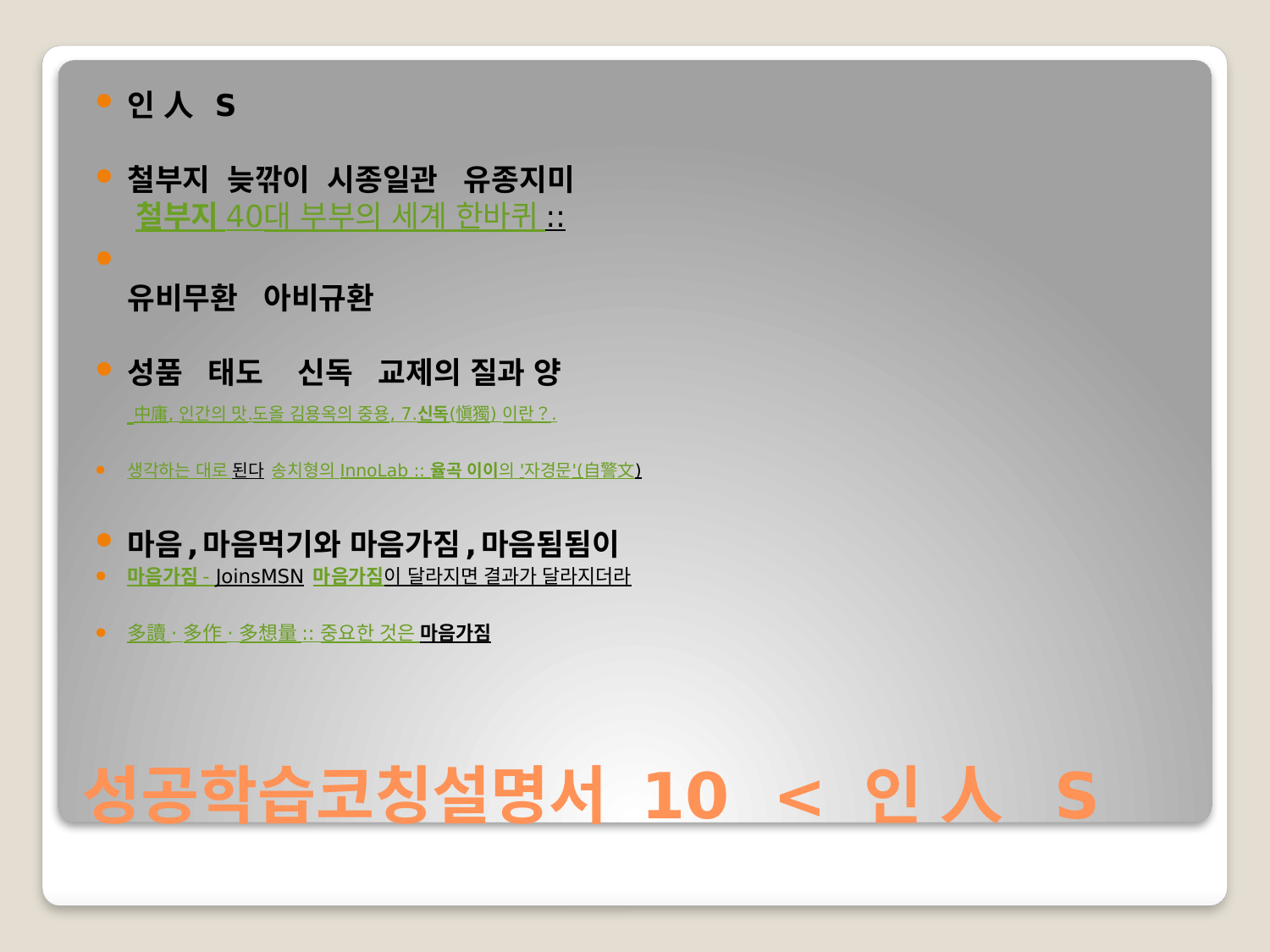

인 人  S
철부지  늦깎이  시종일관   유종지미 
 철부지 40대 부부의 세계 한바퀴 ::
유비무환   아비규환
성품   태도    신독   교제의 질과 양 
 中庸, 인간의 맛.도올 김용옥의 중용, 7.신독(愼獨) 이란？.

생각하는 대로 된다  송치형의 InnoLab :: 율곡 이이의 '자경문'(自警文)

마음,마음먹기와 마음가짐,마음됨됨이
마음가짐 - JoinsMSN 마음가짐이 달라지면 결과가 달라지더라

多讀 · 多作 · 多想量 :: 중요한 것은 마음가짐

# 성공학습코칭설명서 10  < 인 人  S